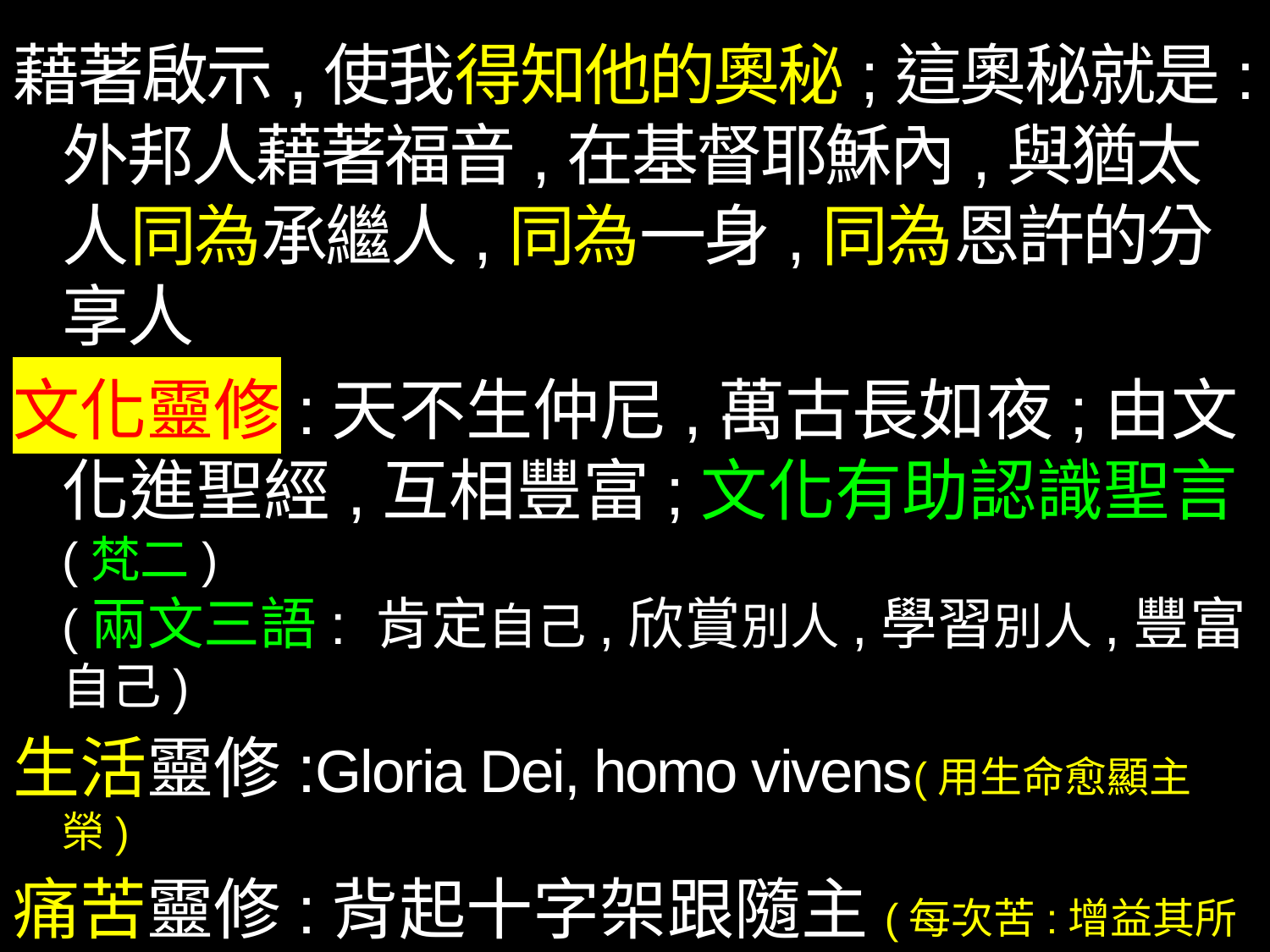

藉著啟示,使我得知他的奧秘;這奧秘就是:外邦人藉著福音,在基督耶穌內,與猶太人同為承繼人,同為一身,同為恩許的分享人
文化靈修:天不生仲尼,萬古長如夜;由文化進聖經,互相豐富;文化有助認識聖言(梵二)
(兩文三語: 肯定自己,欣賞別人,學習別人,豐富自己)
生活靈修:Gloria Dei, homo vivens(用生命愈顯主榮)
痛苦靈修:背起十字架跟隨主(每次苦:增益其所不能)
環保靈修:諸天述說天主的榮耀(照相,靜觀,默想)
愛人靈修:在主內愛人,在愛人時愛主(耶穌感同身受)